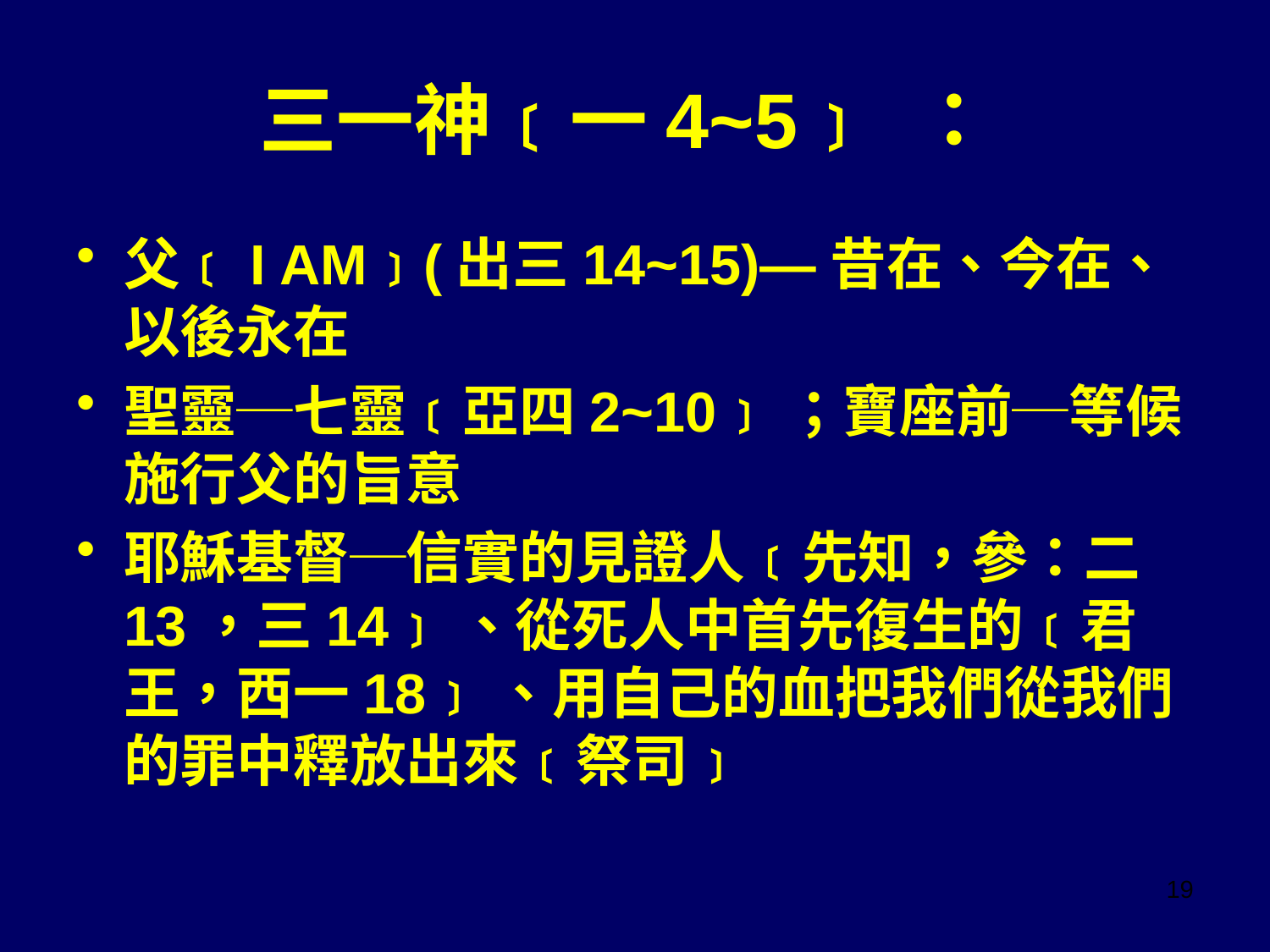

# 三一神﹝一4~5﹞ ：
父﹝I AM﹞(出三14~15)—昔在、今在、以後永在
聖靈─七靈﹝亞四2~10﹞；寶座前─等候施行父的旨意
耶穌基督─信實的見證人﹝先知，參：二13，三14﹞、從死人中首先復生的﹝君王，西一18﹞、用自己的血把我們從我們的罪中釋放出來﹝祭司﹞
19